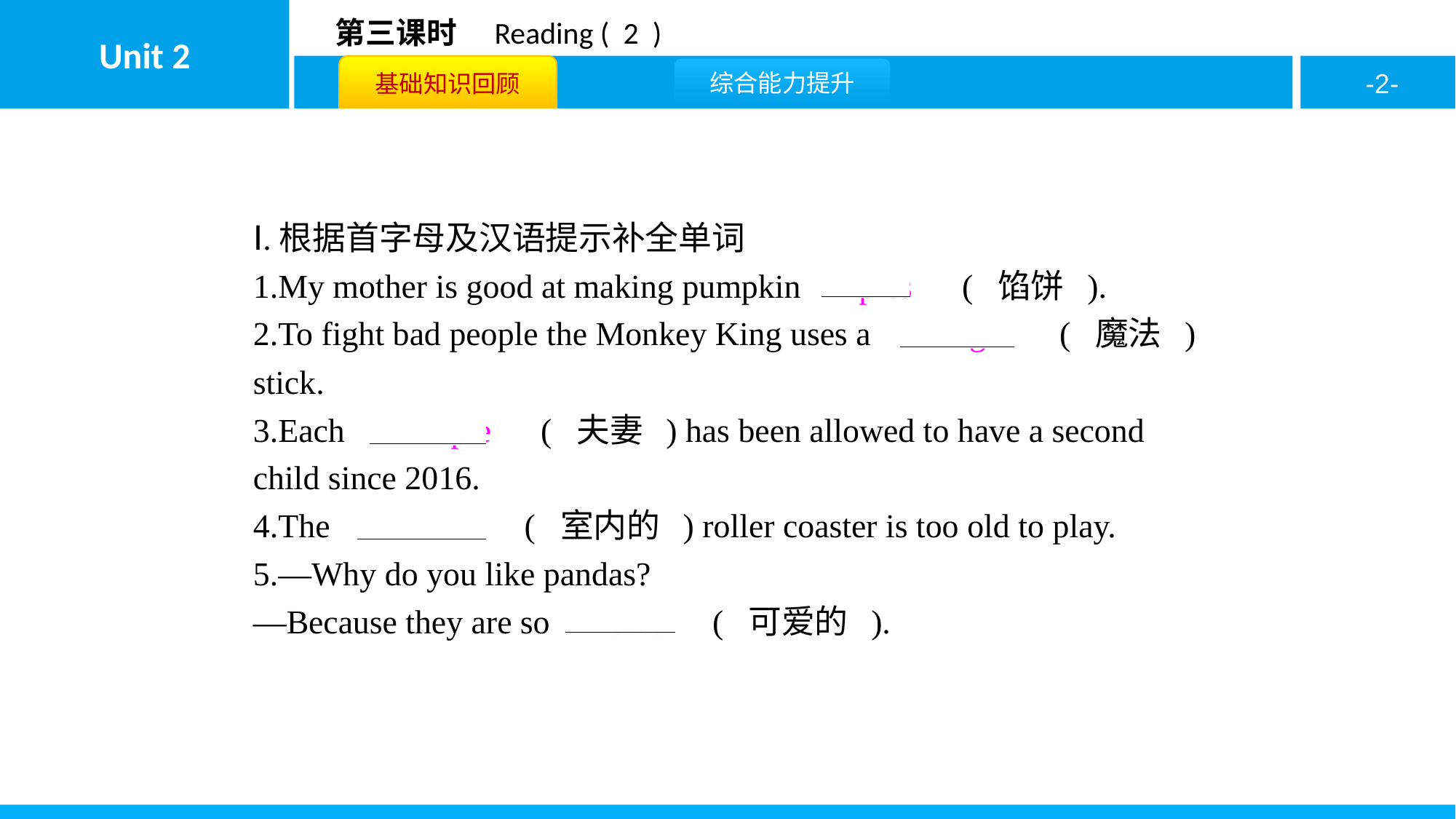

Ⅰ.根据首字母及汉语提示补全单词
1.My mother is good at making pumpkin 　pies　(  馅饼  ).
2.To fight bad people the Monkey King uses a 　magic　(  魔法  ) stick.
3.Each 　couple　(  夫妻  ) has been allowed to have a second child since 2016.
4.The 　indoor　(  室内的  ) roller coaster is too old to play.
5.—Why do you like pandas?
—Because they are so 　cute　(  可爱的  ).